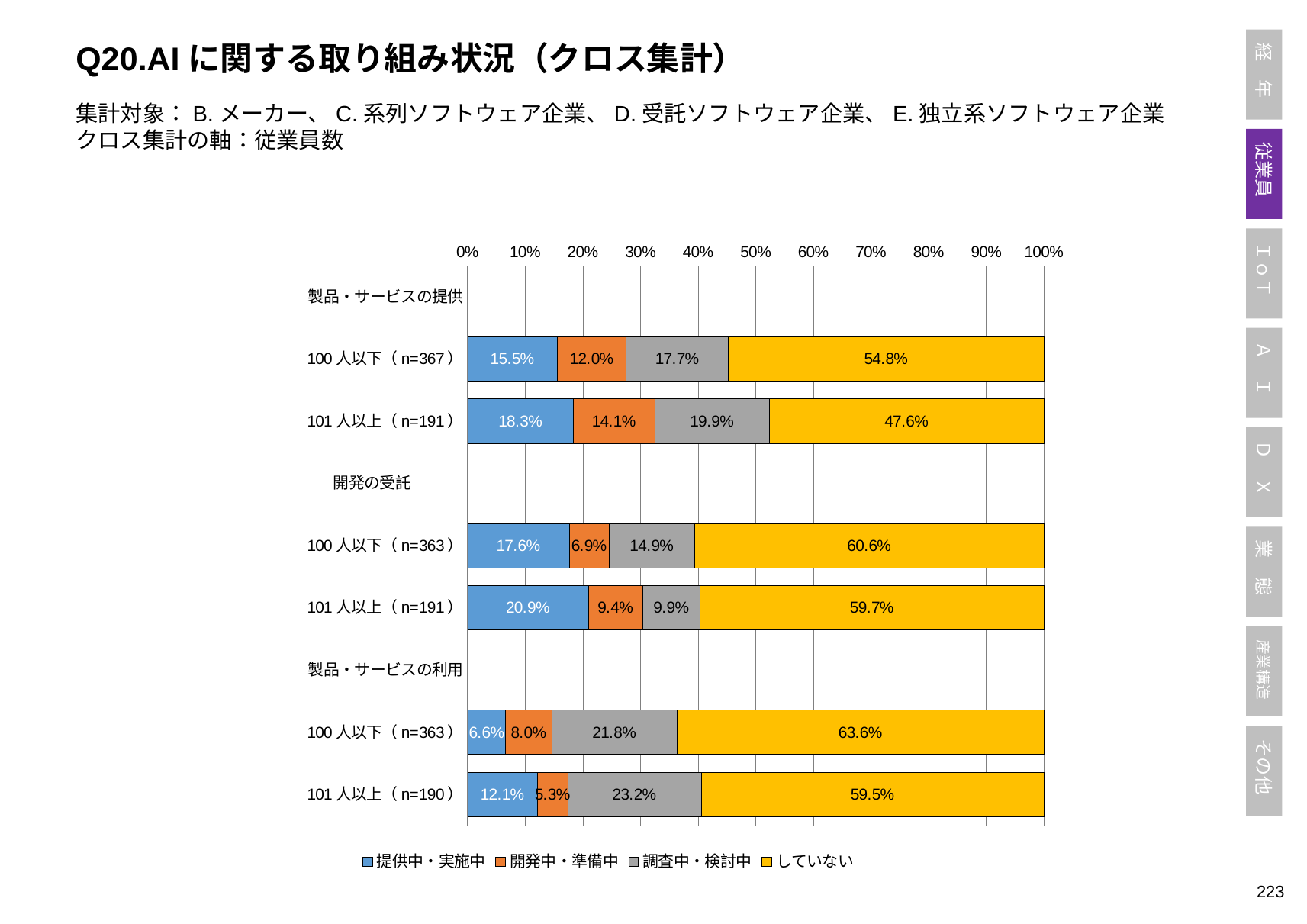

Q20.AIに関する取り組み状況（クロス集計）
集計対象：B.メーカー、C.系列ソフトウェア企業、D.受託ソフトウェア企業、E.独立系ソフトウェア企業
クロス集計の軸：従業員数

### Chart

| Category | 提供中・実施中 | 開発中・準備中 | 調査中・検討中 | していない |
|---|---|---|---|---|
| 製品・サービスの提供 | None | None | None | None |
| 100人以下（n=367） | 0.1553133514986376 | 0.11989100817438691 | 0.1771117166212534 | 0.547683923705722 |
| 101人以上（n=191） | 0.18324607329842932 | 0.14136125654450263 | 0.19895287958115182 | 0.47643979057591623 |
| 開発の受託            | None | None | None | None |
| 100人以下（n=363） | 0.1763085399449036 | 0.06887052341597796 | 0.1487603305785124 | 0.6060606060606061 |
| 101人以上（n=191） | 0.2094240837696335 | 0.09424083769633508 | 0.09947643979057591 | 0.5968586387434555 |
| 製品・サービスの利用 | None | None | None | None |
| 100人以下（n=363） | 0.06611570247933884 | 0.07988980716253444 | 0.21763085399449036 | 0.6363636363636364 |
| 101人以上（n=190） | 0.12105263157894737 | 0.05263157894736842 | 0.23157894736842105 | 0.5947368421052631 |
223